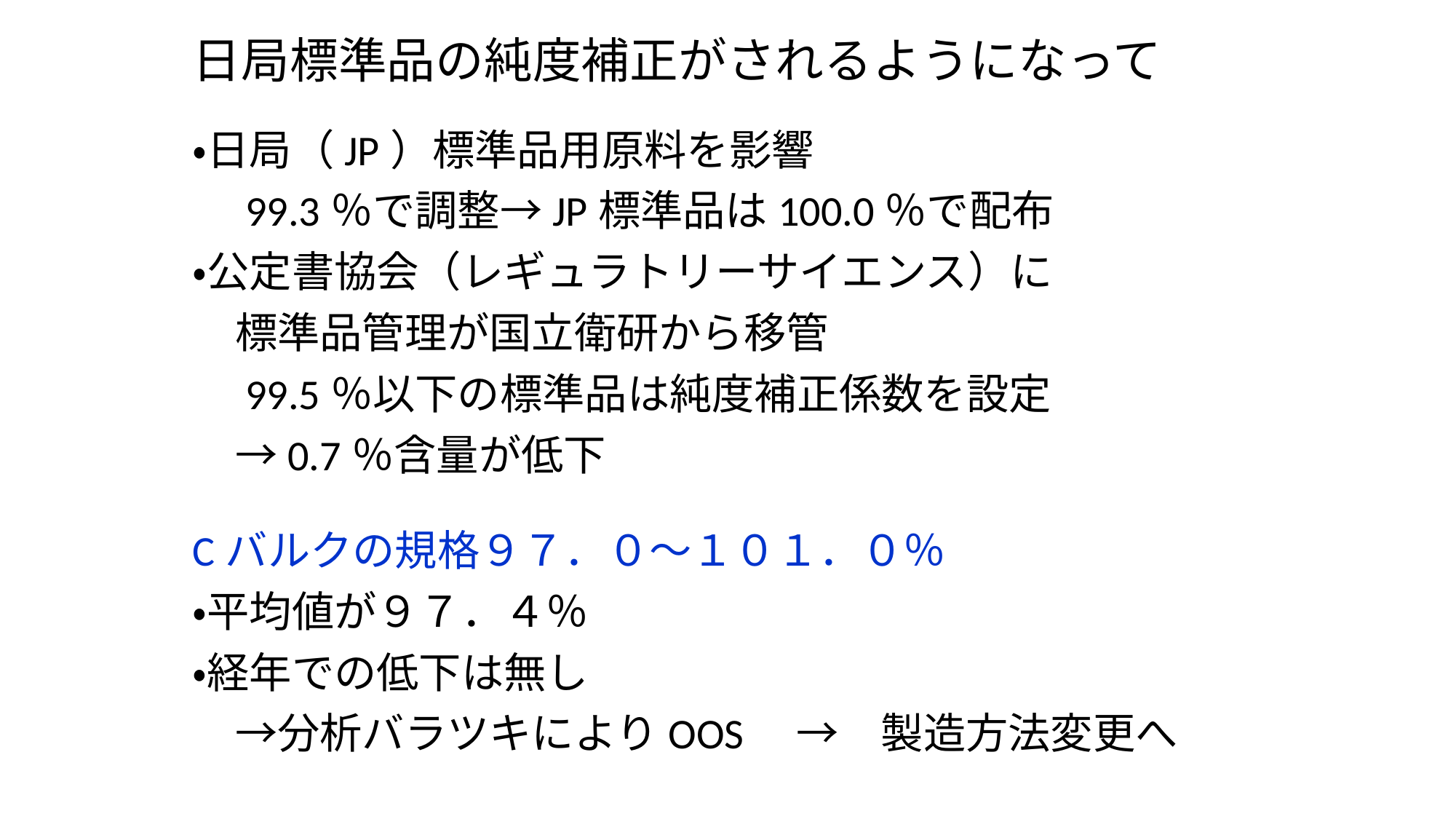

# 日局標準品の純度補正がされるようになって
・日局（JP）標準品用原料を影響
　99.3％で調整→JP標準品は100.0％で配布
・公定書協会（レギュラトリーサイエンス）に
　標準品管理が国立衛研から移管
　99.5％以下の標準品は純度補正係数を設定
　→0.7％含量が低下

Cバルクの規格９７．０～１０１．０％
・平均値が９７．４％
・経年での低下は無し
　→分析バラツキによりOOS　→　製造方法変更へ